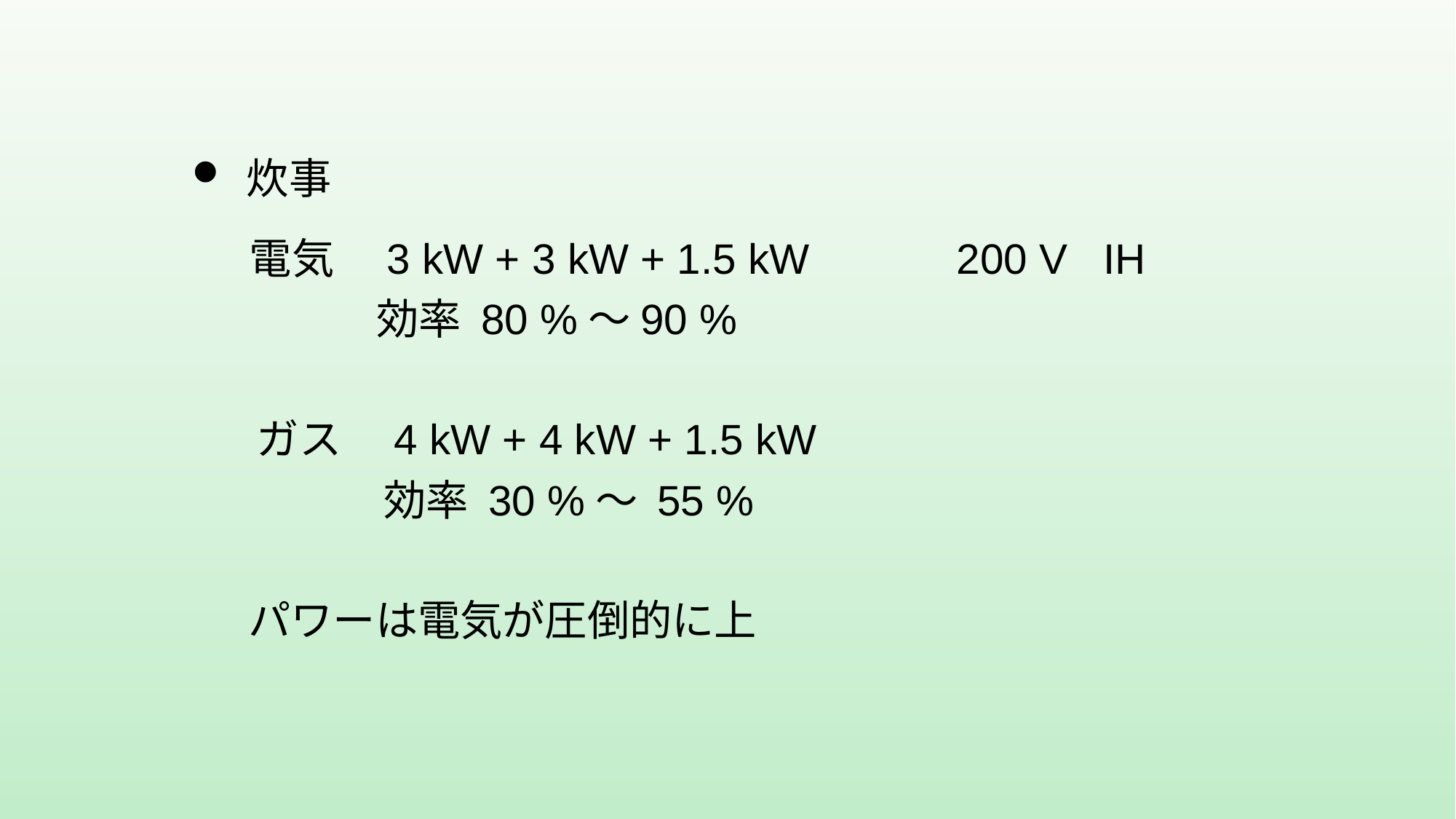

炊事
電気　3 kW + 3 kW + 1.5 kW　　　200 V   IH
　　　効率 80 %～90 %
ガス　4 kW + 4 kW + 1.5 kW
　　　効率 30 %～ 55 %
パワーは電気が圧倒的に上